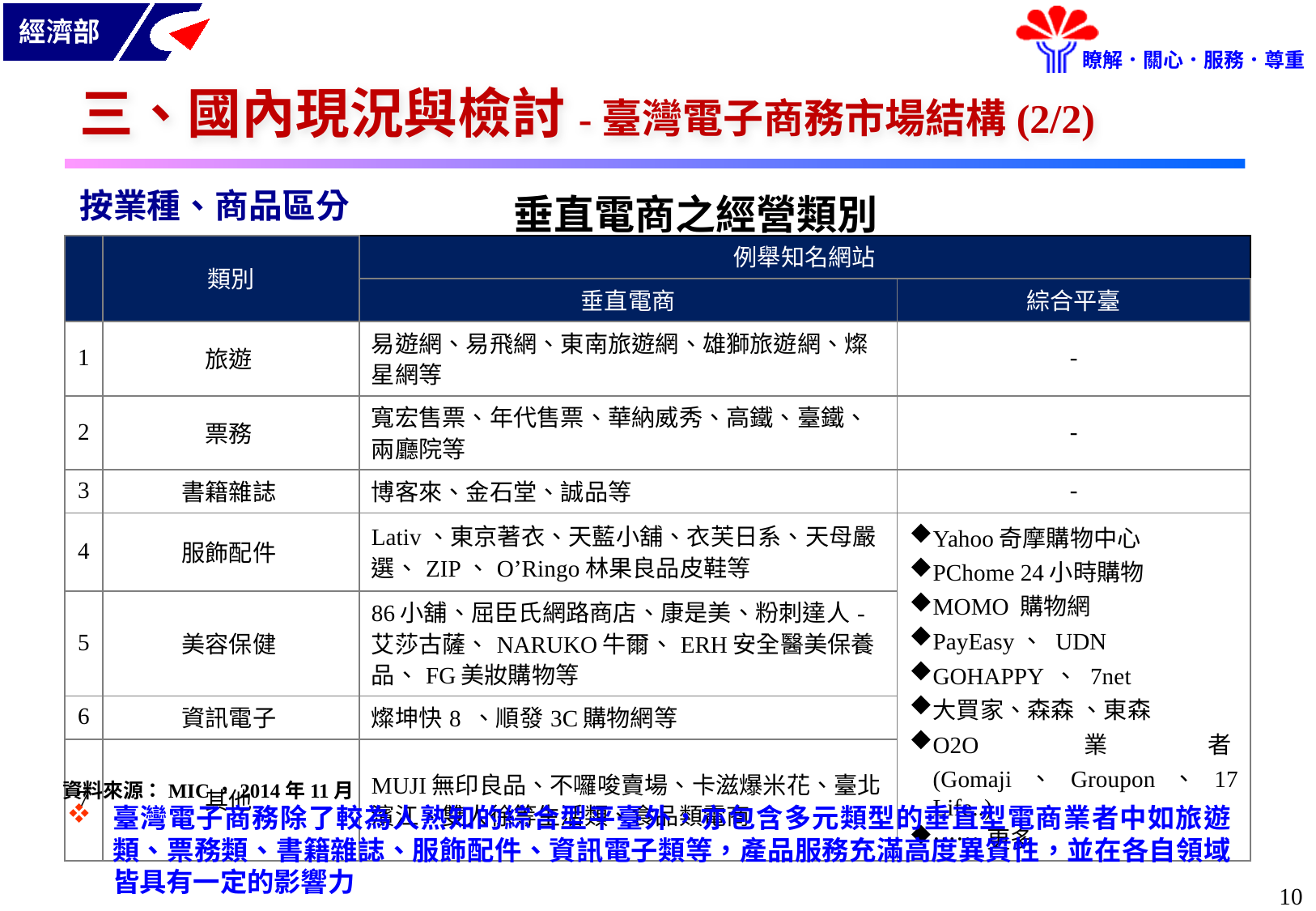

# 三、國內現況與檢討-臺灣電子商務市場結構(2/2)
按業種、商品區分
垂直電商之經營類別
|  | 類別 | 例舉知名網站 |  |
| --- | --- | --- | --- |
|  |  | 垂直電商 | 綜合平臺 |
| 1 | 旅遊 | 易遊網、易飛網、東南旅遊網、雄獅旅遊網、燦星網等 | - |
| 2 | 票務 | 寬宏售票、年代售票、華納威秀、高鐵、臺鐵、兩廳院等 | - |
| 3 | 書籍雜誌 | 博客來、金石堂、誠品等 | - |
| 4 | 服飾配件 | Lativ、東京著衣、天藍小舖、衣芙日系、天母嚴選、ZIP、O’Ringo林果良品皮鞋等 | Yahoo奇摩購物中心 PChome 24小時購物 MOMO 購物網 PayEasy、 UDN GOHAPPY 、 7net 大買家、森森 、東森 O2O業者(Gomaji、Groupon、17 Life..) ……更多 |
| 5 | 美容保健 | 86小舖、屈臣氏網路商店、康是美、粉刺達人-艾莎古薩、NARUKO牛爾、ERH安全醫美保養品、FG美妝購物等 |  |
| 6 | 資訊電子 | 燦坤快8 、順發3C購物網等 |  |
| 7 | 其他 | MUJI無印良品、不囉唆賣場、卡滋爆米花、臺北濱江、雙人徐等生活類、食品類電商 |  |
資料來源：MIC，2014年11月
臺灣電子商務除了較為人熟知的綜合型平臺外，亦包含多元類型的垂直型電商業者中如旅遊類、票務類、書籍雜誌、服飾配件、資訊電子類等，產品服務充滿高度異質性，並在各自領域皆具有一定的影響力
10